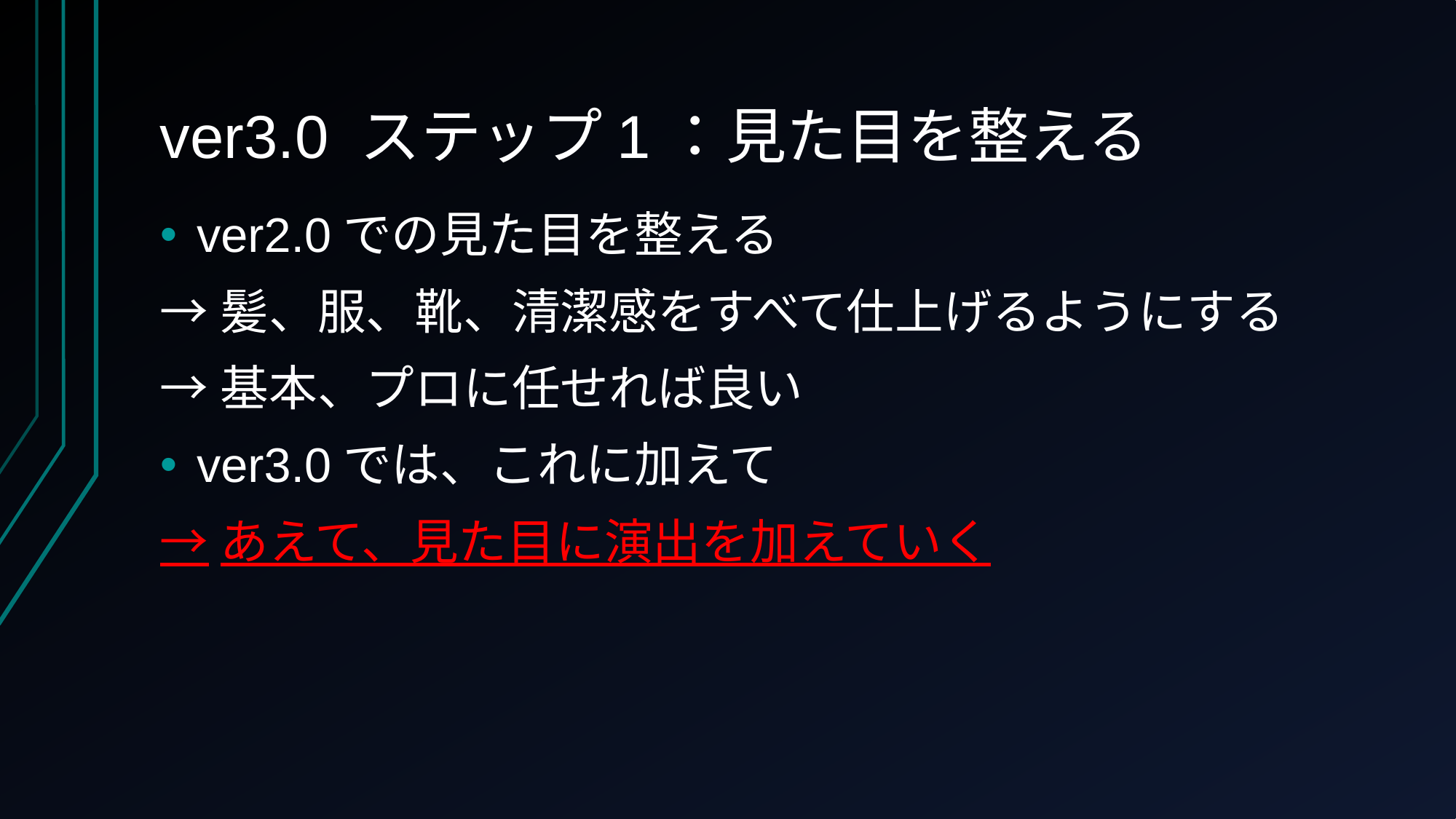

# ver3.0 ステップ1：見た目を整える
ver2.0での見た目を整える
→髪、服、靴、清潔感をすべて仕上げるようにする
→基本、プロに任せれば良い
ver3.0では、これに加えて
→あえて、見た目に演出を加えていく